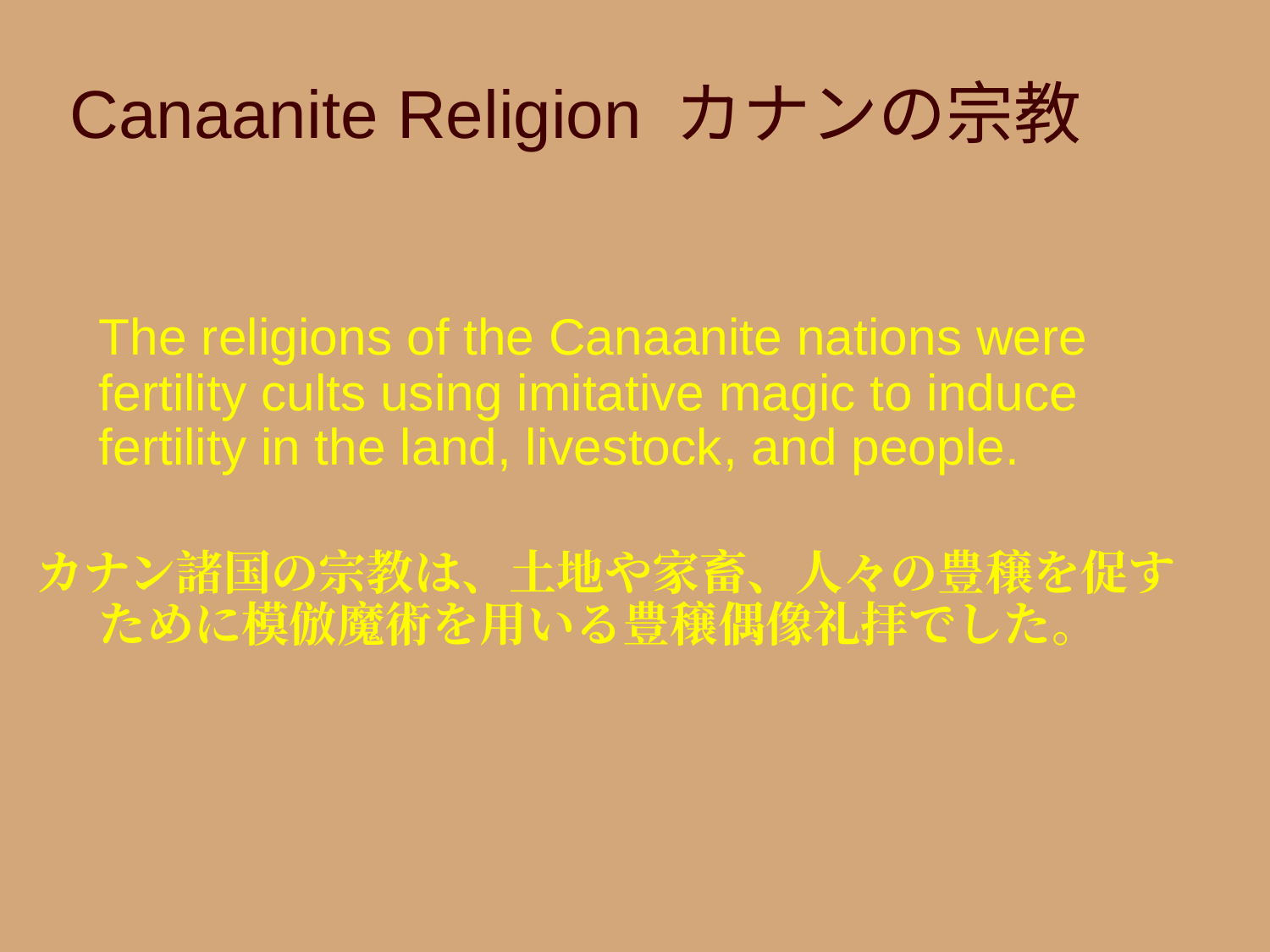

Canaanite Religion カナンの宗教
	The religions of the Canaanite nations were fertility cults using imitative magic to induce fertility in the land, livestock, and people.

カナン諸国の宗教は、土地や家畜、人々の豊穣を促す　ために模倣魔術を用いる豊穣偶像礼拝でした。